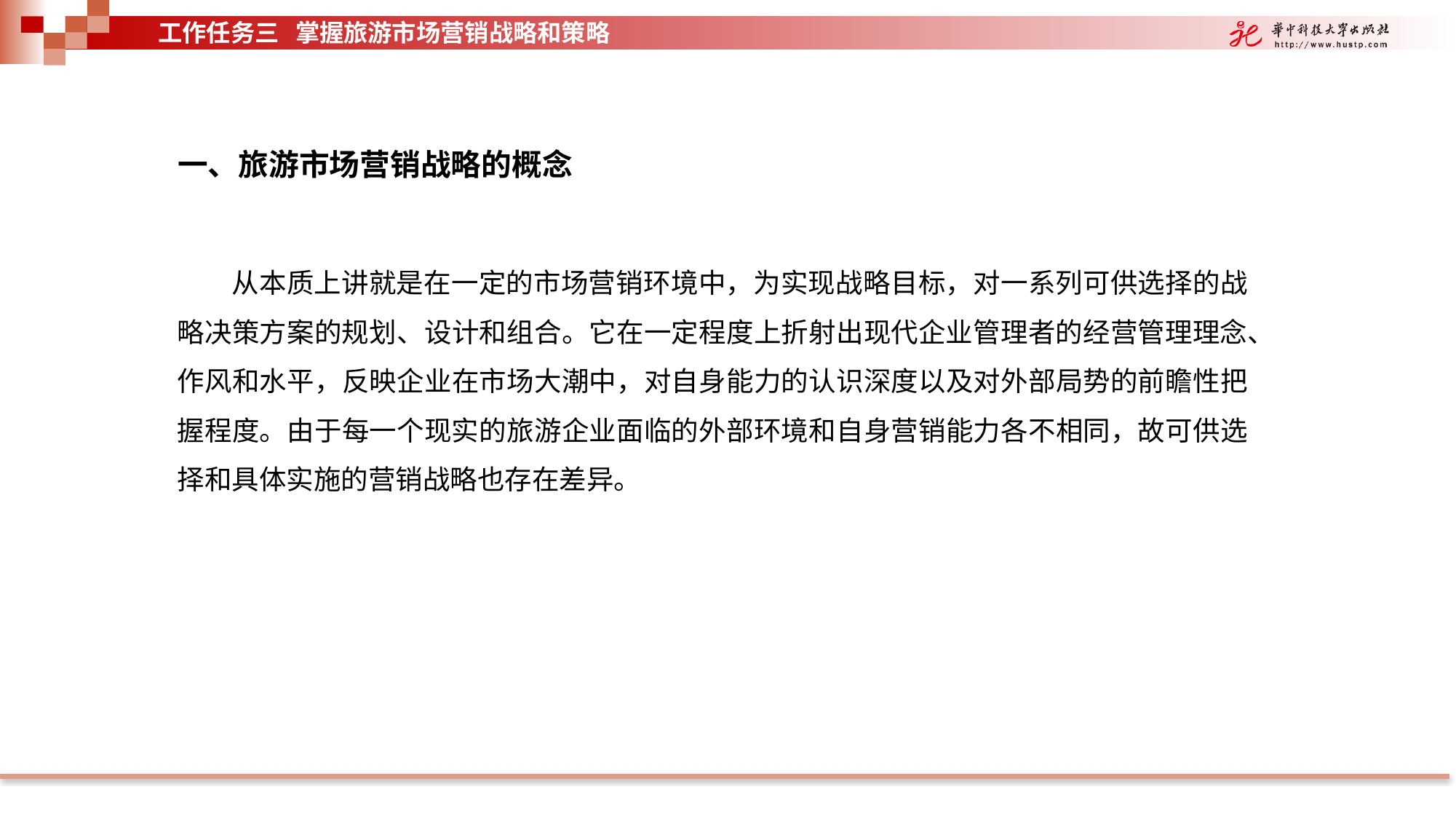

工作任务三   掌握旅游市场营销战略和策略
一、旅游市场营销战略的概念
从本质上讲就是在一定的市场营销环境中，为实现战略目标，对一系列可供选择的战略决策方案的规划、设计和组合。它在一定程度上折射出现代企业管理者的经营管理理念、作风和水平，反映企业在市场大潮中，对自身能力的认识深度以及对外部局势的前瞻性把握程度。由于每一个现实的旅游企业面临的外部环境和自身营销能力各不相同，故可供选择和具体实施的营销战略也存在差异。